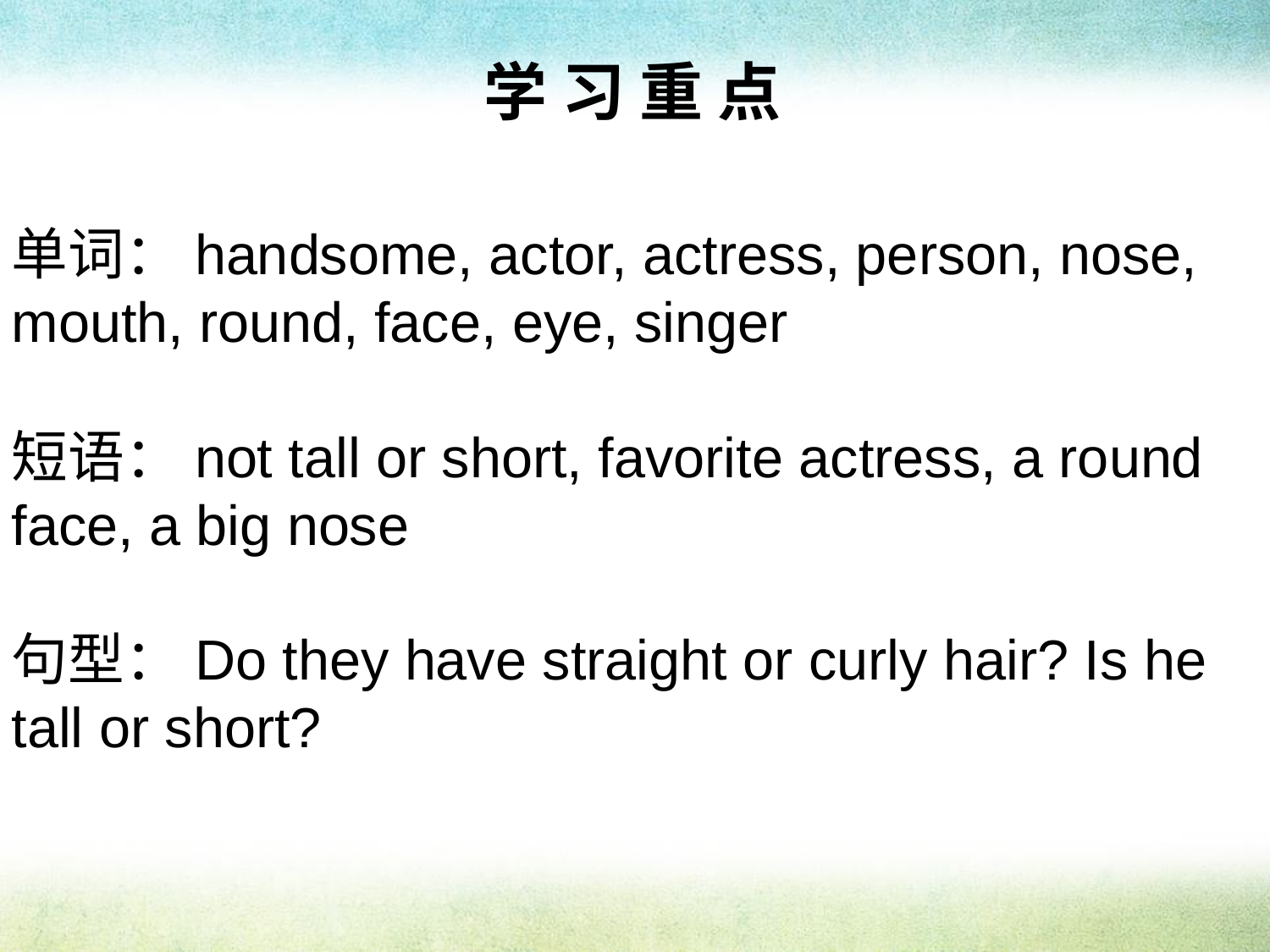

学 习 重 点
单词：handsome, actor, actress, person, nose, mouth, round, face, eye, singer

短语：not tall or short, favorite actress, a round face, a big nose

句型：Do they have straight or curly hair? Is he tall or short?